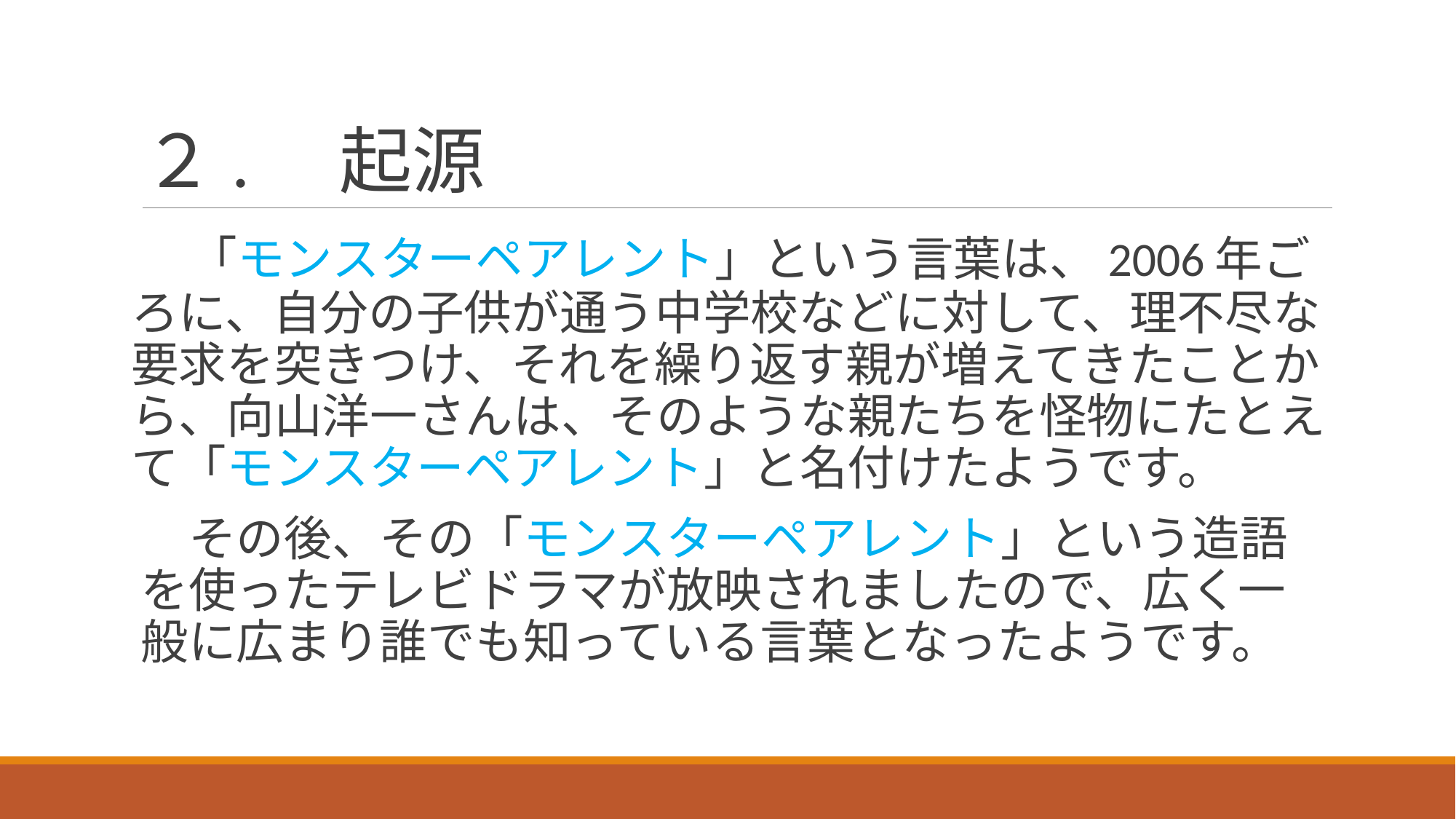

# ２.　起源
　「モンスターペアレント」という言葉は、2006年ごろに、自分の子供が通う中学校などに対して、理不尽な要求を突きつけ、それを繰り返す親が増えてきたことから、向山洋一さんは、そのような親たちを怪物にたとえて「モンスターペアレント」と名付けたようです。
　その後、その「モンスターペアレント」という造語を使ったテレビドラマが放映されましたので、広く一般に広まり誰でも知っている言葉となったようです。